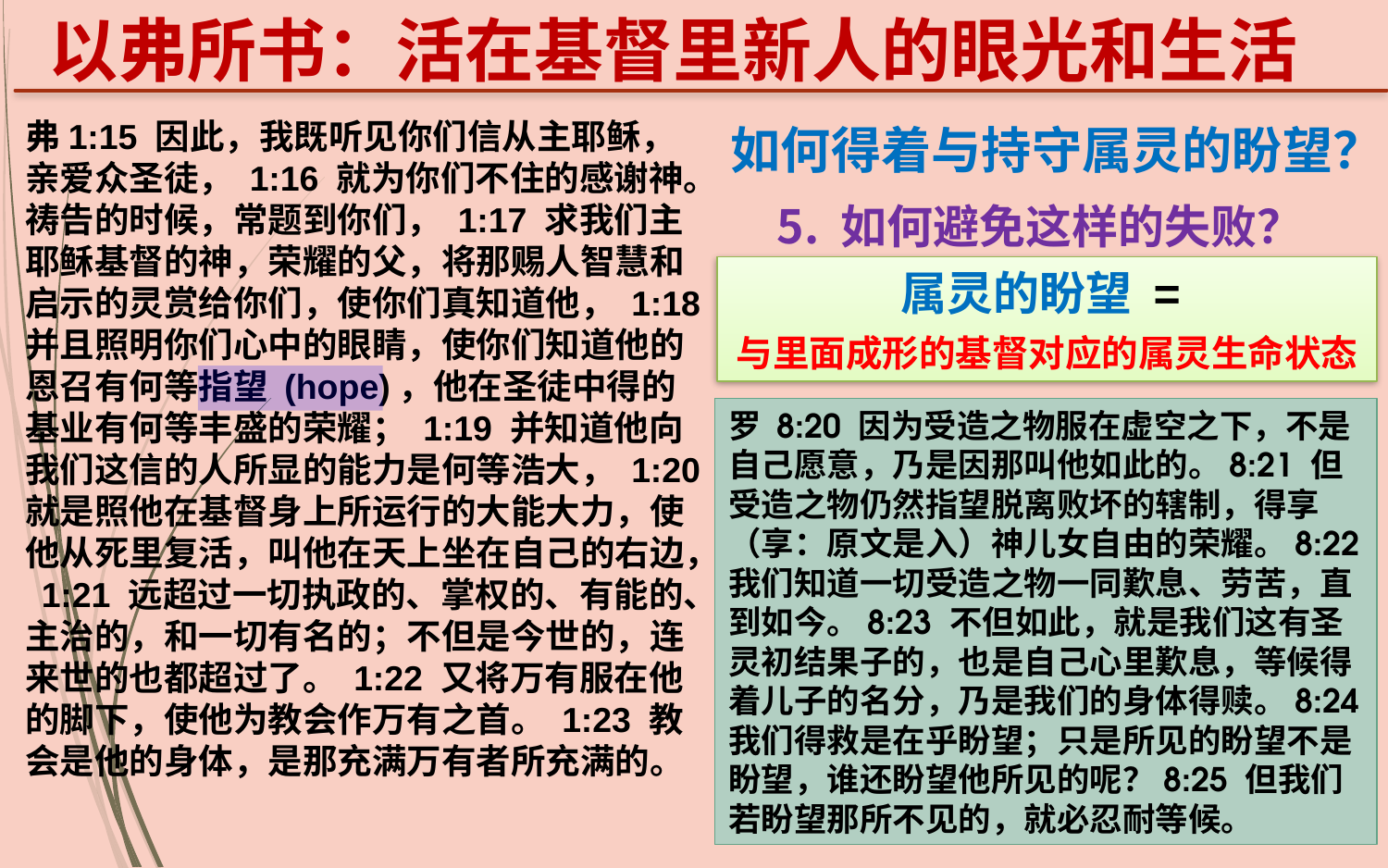

以弗所书：活在基督里新人的眼光和生活
弗1:15 因此，我既听见你们信从主耶稣，亲爱众圣徒， 1:16 就为你们不住的感谢神。祷告的时候，常题到你们， 1:17 求我们主耶稣基督的神，荣耀的父，将那赐人智慧和启示的灵赏给你们，使你们真知道他， 1:18 并且照明你们心中的眼睛，使你们知道他的恩召有何等指望 (hope)，他在圣徒中得的基业有何等丰盛的荣耀； 1:19 并知道他向我们这信的人所显的能力是何等浩大， 1:20 就是照他在基督身上所运行的大能大力，使他从死里复活，叫他在天上坐在自己的右边， 1:21 远超过一切执政的、掌权的、有能的、主治的，和一切有名的；不但是今世的，连来世的也都超过了。 1:22 又将万有服在他的脚下，使他为教会作万有之首。 1:23 教会是他的身体，是那充满万有者所充满的。
如何得着与持守属灵的盼望？
 如何避免这样的失败？
属灵的盼望 =
与里面成形的基督对应的属灵生命状态

罗 8:20 因为受造之物服在虚空之下，不是自己愿意，乃是因那叫他如此的。8:21 但受造之物仍然指望脱离败坏的辖制，得享（享：原文是入）神儿女自由的荣耀。8:22 我们知道一切受造之物一同歎息、劳苦，直到如今。8:23 不但如此，就是我们这有圣灵初结果子的，也是自己心里歎息，等候得着儿子的名分，乃是我们的身体得赎。8:24 我们得救是在乎盼望；只是所见的盼望不是盼望，谁还盼望他所见的呢？8:25 但我们若盼望那所不见的，就必忍耐等候。